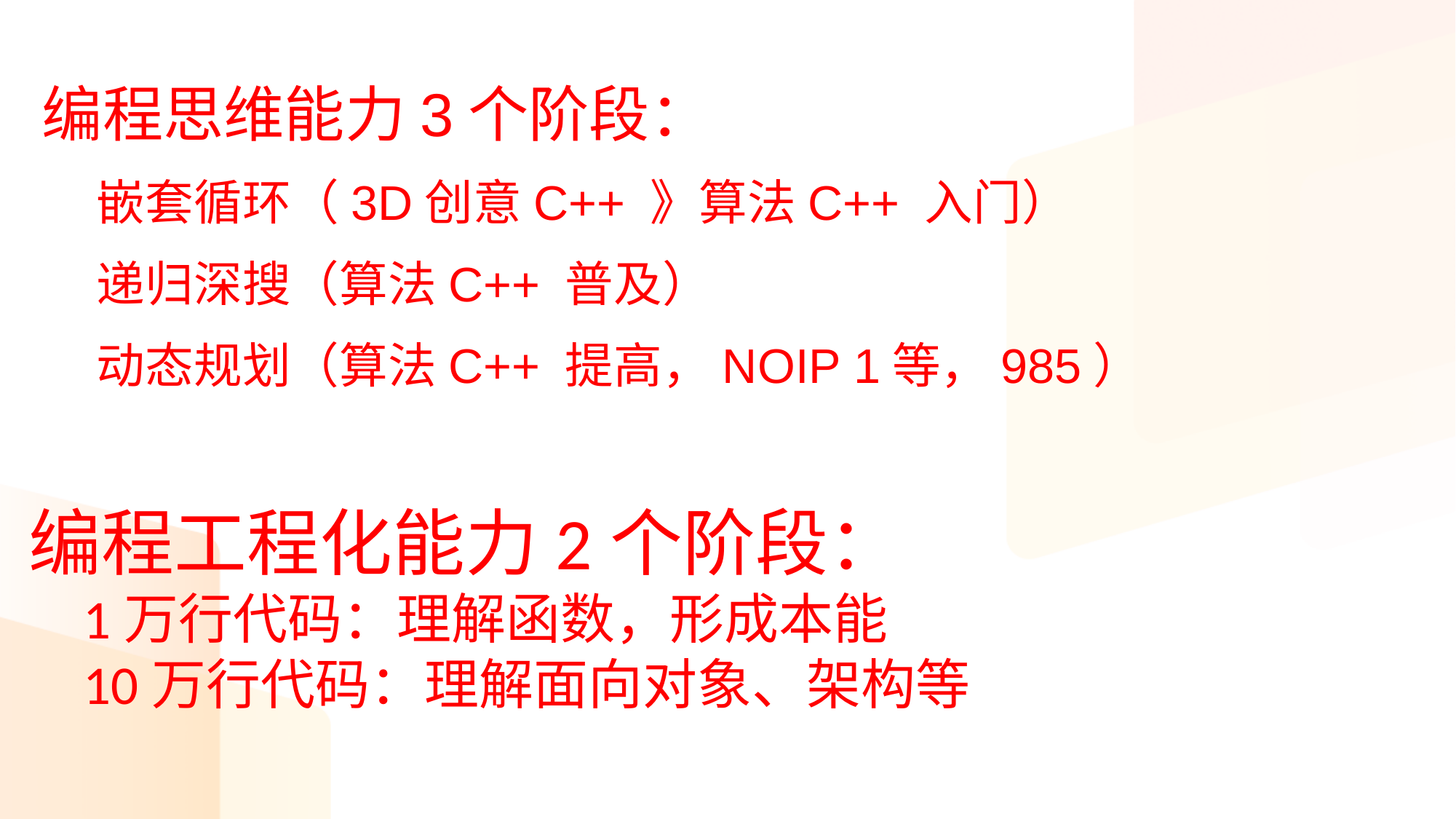

编程思维能力3个阶段：
嵌套循环（3D创意C++ 》算法C++ 入门）
递归深搜（算法C++ 普及）
动态规划（算法C++ 提高，NOIP 1等，985）

编程工程化能力2个阶段：
1万行代码：理解函数，形成本能
10万行代码：理解面向对象、架构等